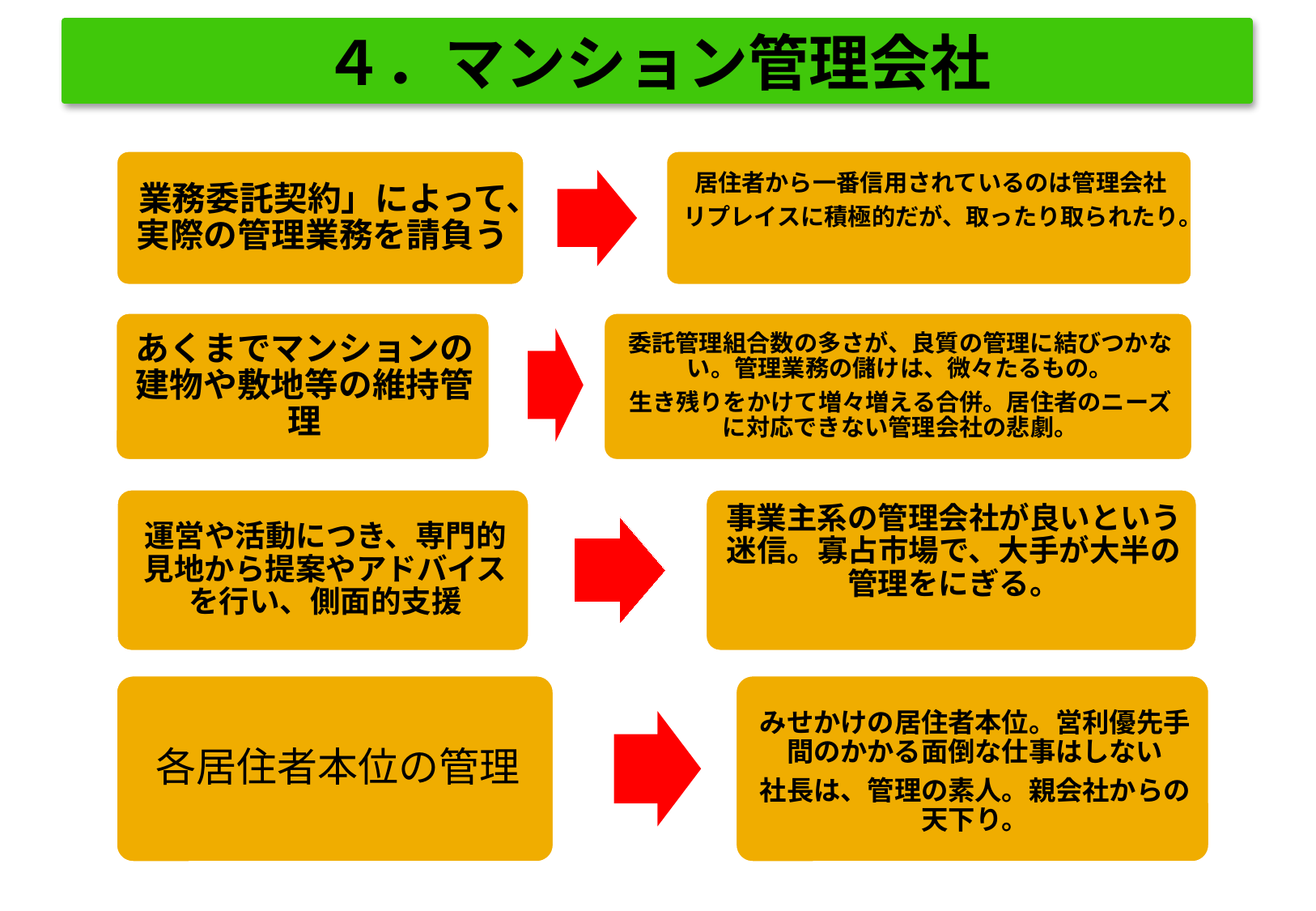

４．マンション管理会社
業務委託契約」によって、実際の管理業務を請負う

居住者から一番信用されているのは管理会社
リプレイスに積極的だが、取ったり取られたり。

あくまでマンションの建物や敷地等の維持管理

委託管理組合数の多さが、良質の管理に結びつかない。管理業務の儲けは、微々たるもの。
生き残りをかけて増々増える合併。居住者のニーズに対応できない管理会社の悲劇。
運営や活動につき、専門的見地から提案やアドバイスを行い、側面的支援

事業主系の管理会社が良いという迷信。寡占市場で、大手が大半の管理をにぎる。

各居住者本位の管理

みせかけの居住者本位。営利優先手間のかかる面倒な仕事はしない
社長は、管理の素人。親会社からの天下り。